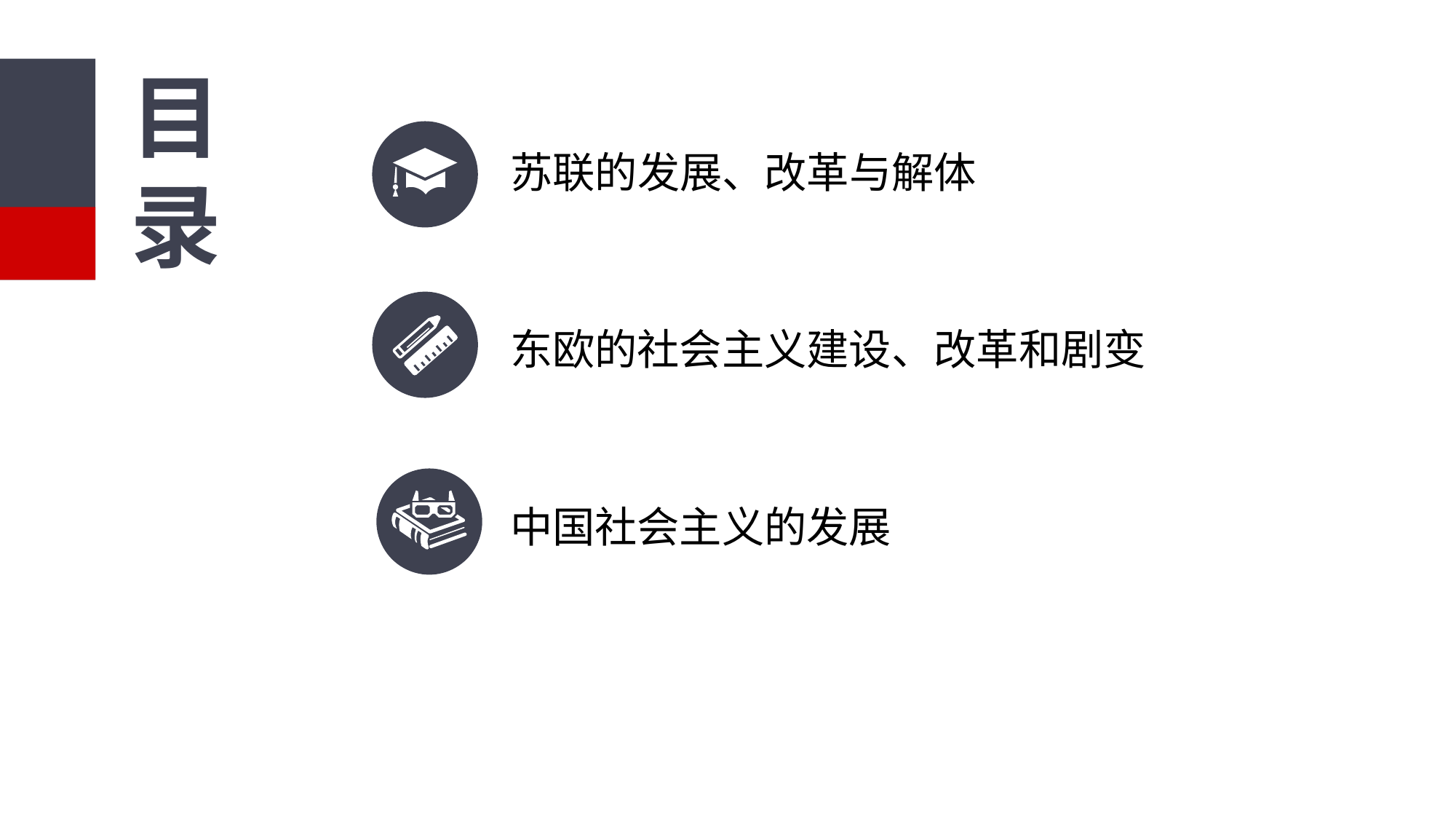

目录

苏联的发展、改革与解体

东欧的社会主义建设、改革和剧变

中国社会主义的发展